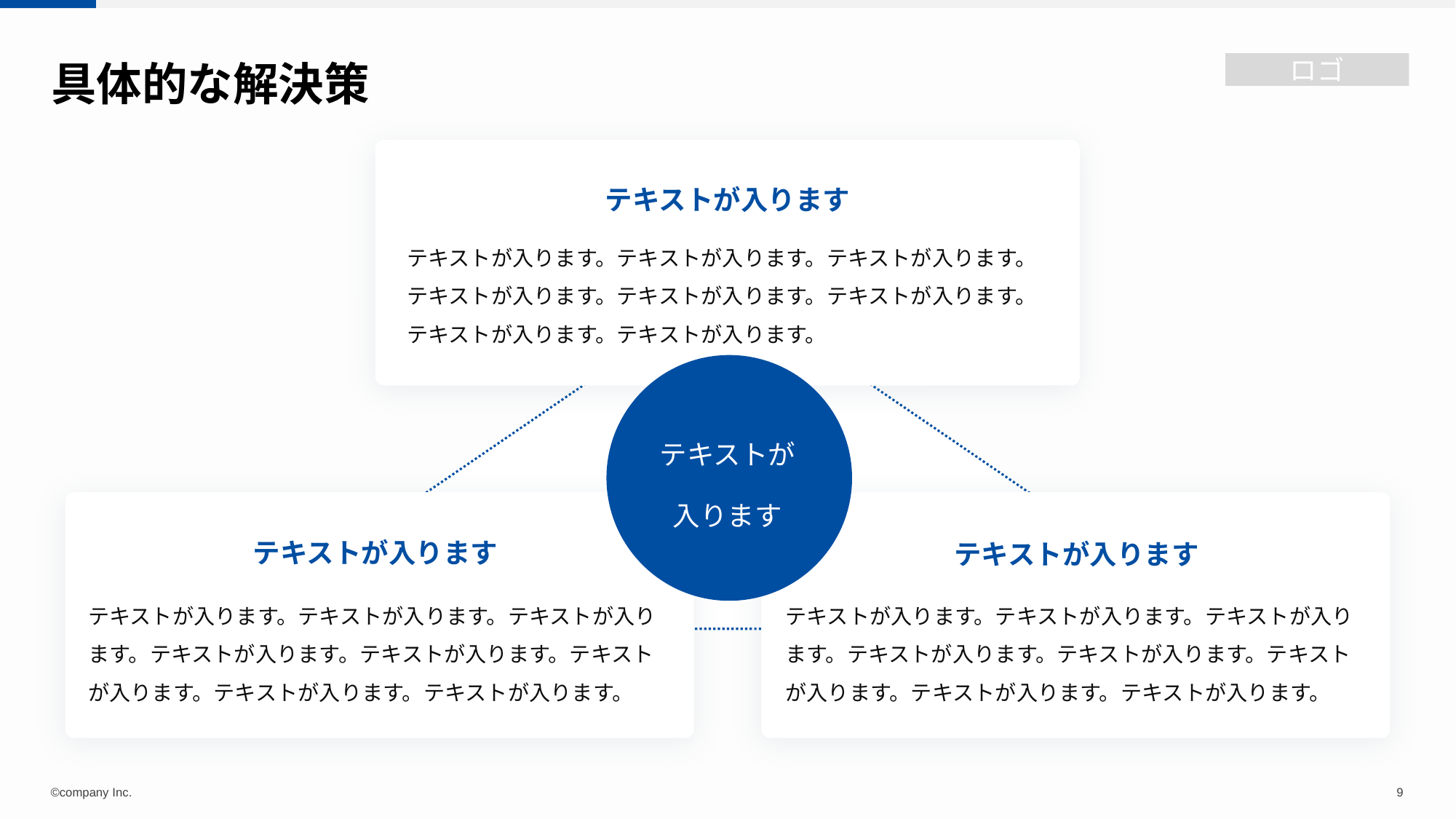

具体的な解決策

テキストが入ります
テキストが入ります。テキストが入ります。テキストが入ります。テキストが入ります。テキストが入ります。テキストが入ります。テキストが入ります。テキストが入ります。

テキストが
入ります

テキストが入ります
テキストが入ります
テキストが入ります。テキストが入ります。テキストが入ります。テキストが入ります。テキストが入ります。テキストが入ります。テキストが入ります。テキストが入ります。
テキストが入ります。テキストが入ります。テキストが入ります。テキストが入ります。テキストが入ります。テキストが入ります。テキストが入ります。テキストが入ります。